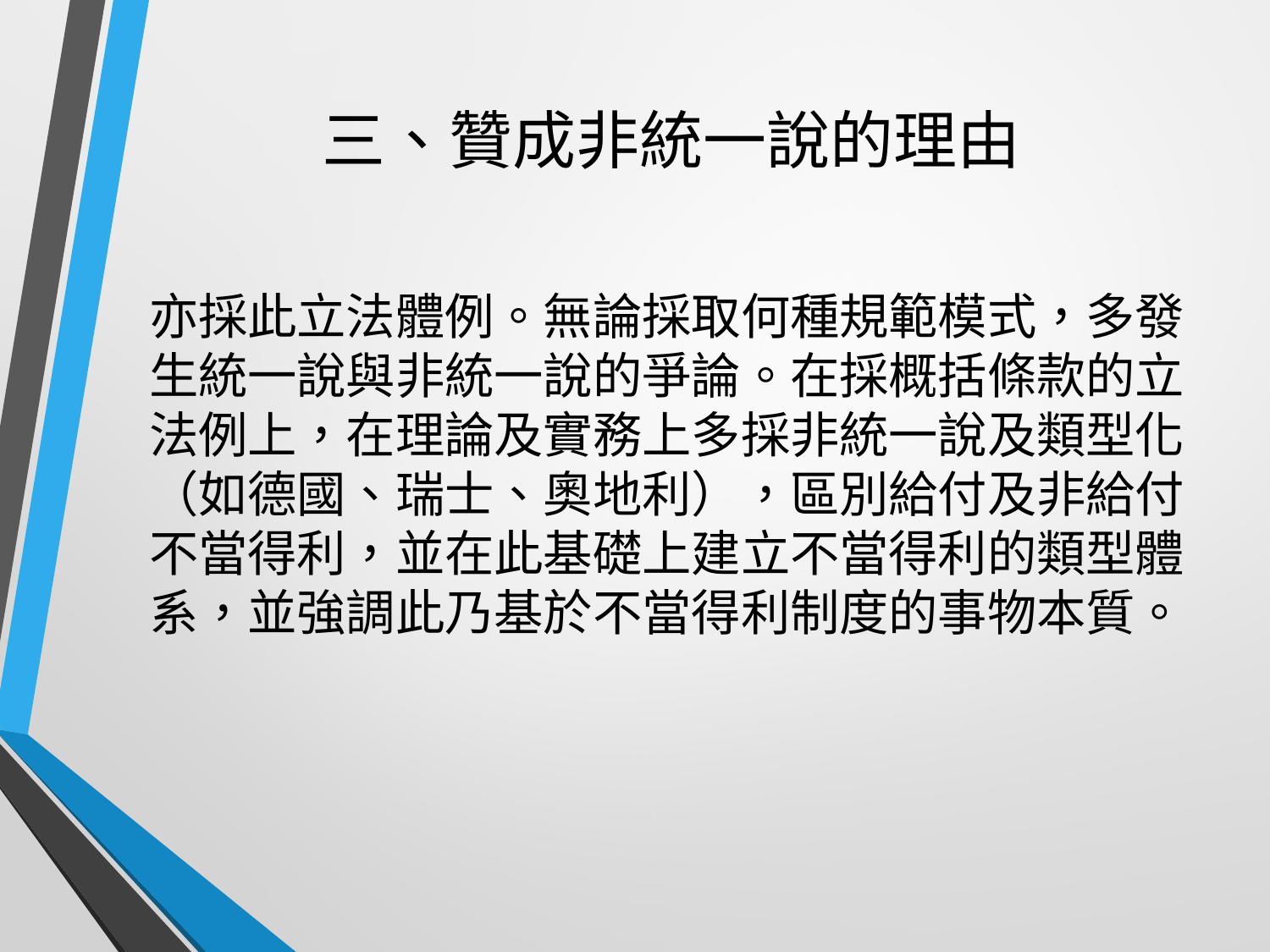

# 三、贊成非統一說的理由
亦採此立法體例。無論採取何種規範模式，多發生統一說與非統一說的爭論。在採概括條款的立法例上，在理論及實務上多採非統一說及類型化（如德國、瑞士、奧地利），區別給付及非給付不當得利，並在此基礎上建立不當得利的類型體系，並強調此乃基於不當得利制度的事物本質。